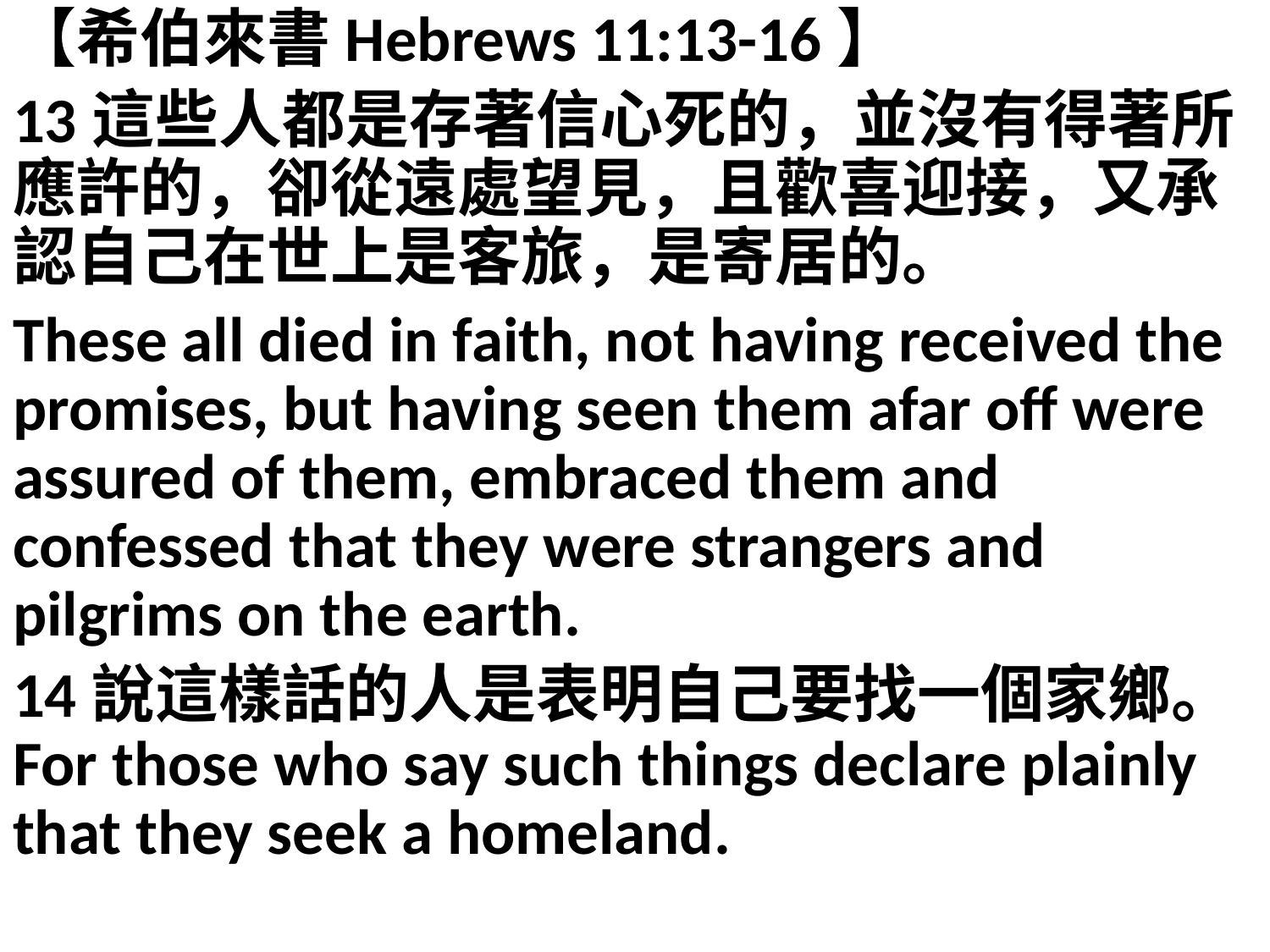

【希伯來書Hebrews 11:13-16】
13這些人都是存著信心死的，並沒有得著所應許的，卻從遠處望見，且歡喜迎接，又承認自己在世上是客旅，是寄居的。
These all died in faith, not having received the promises, but having seen them afar off were assured of them, embraced them and confessed that they were strangers and pilgrims on the earth.
14說這樣話的人是表明自己要找一個家鄉。For those who say such things declare plainly that they seek a homeland.